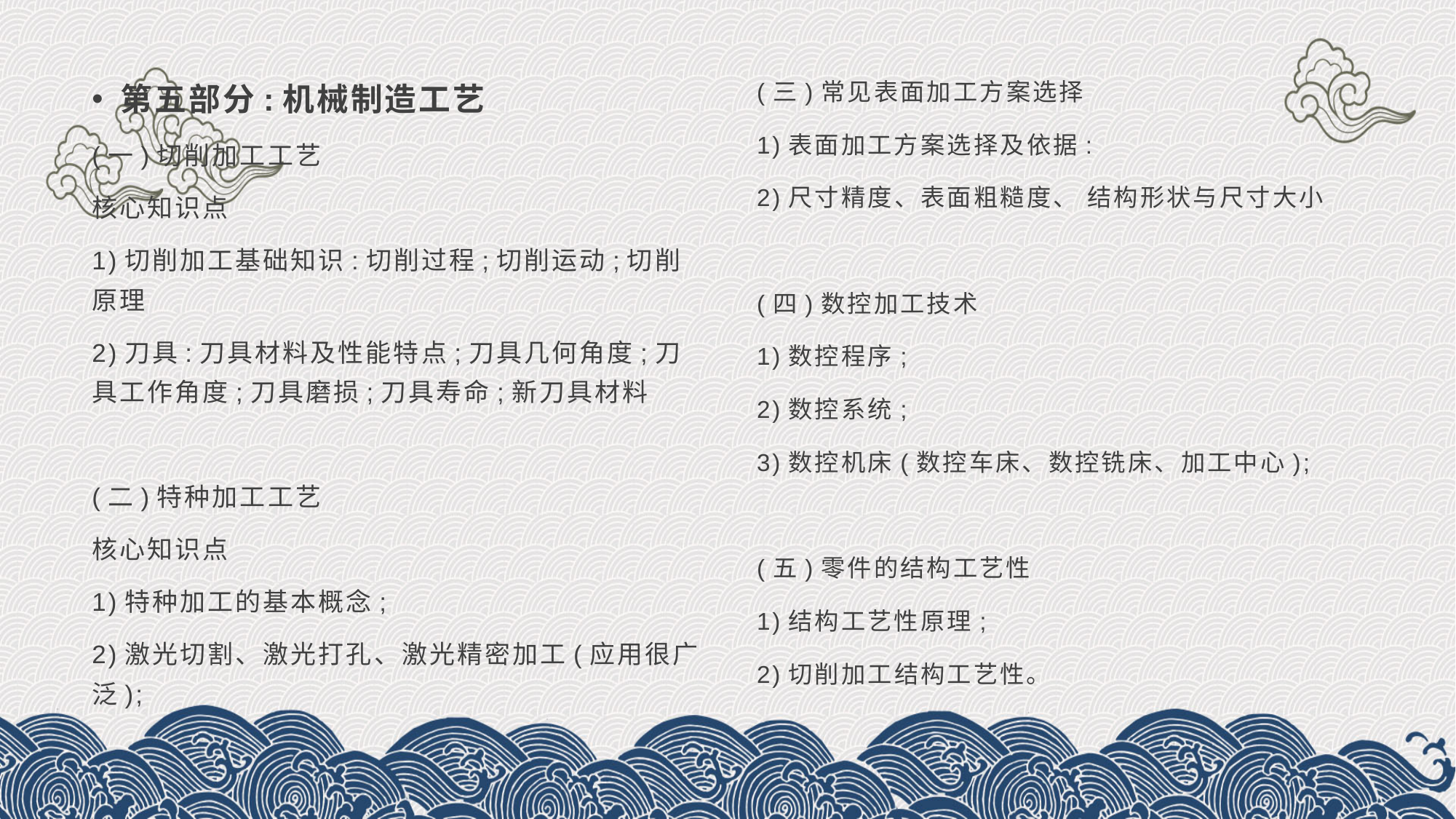

第五部分:机械制造工艺
(一)切削加工工艺
核心知识点
1)切削加工基础知识:切削过程;切削运动;切削原理
2)刀具:刀具材料及性能特点;刀具几何角度;刀具工作角度;刀具磨损;刀具寿命;新刀具材料

(二)特种加工工艺
核心知识点
1)特种加工的基本概念;
2)激光切割、激光打孔、激光精密加工(应用很广泛);

(三)常见表面加工方案选择
1)表面加工方案选择及依据:
2)尺寸精度、表面粗糙度、 结构形状与尺寸大小

(四)数控加工技术
1)数控程序;
2)数控系统;
3)数控机床(数控车床、数控铣床、加工中心);

(五)零件的结构工艺性
1)结构工艺性原理;
2)切削加工结构工艺性。